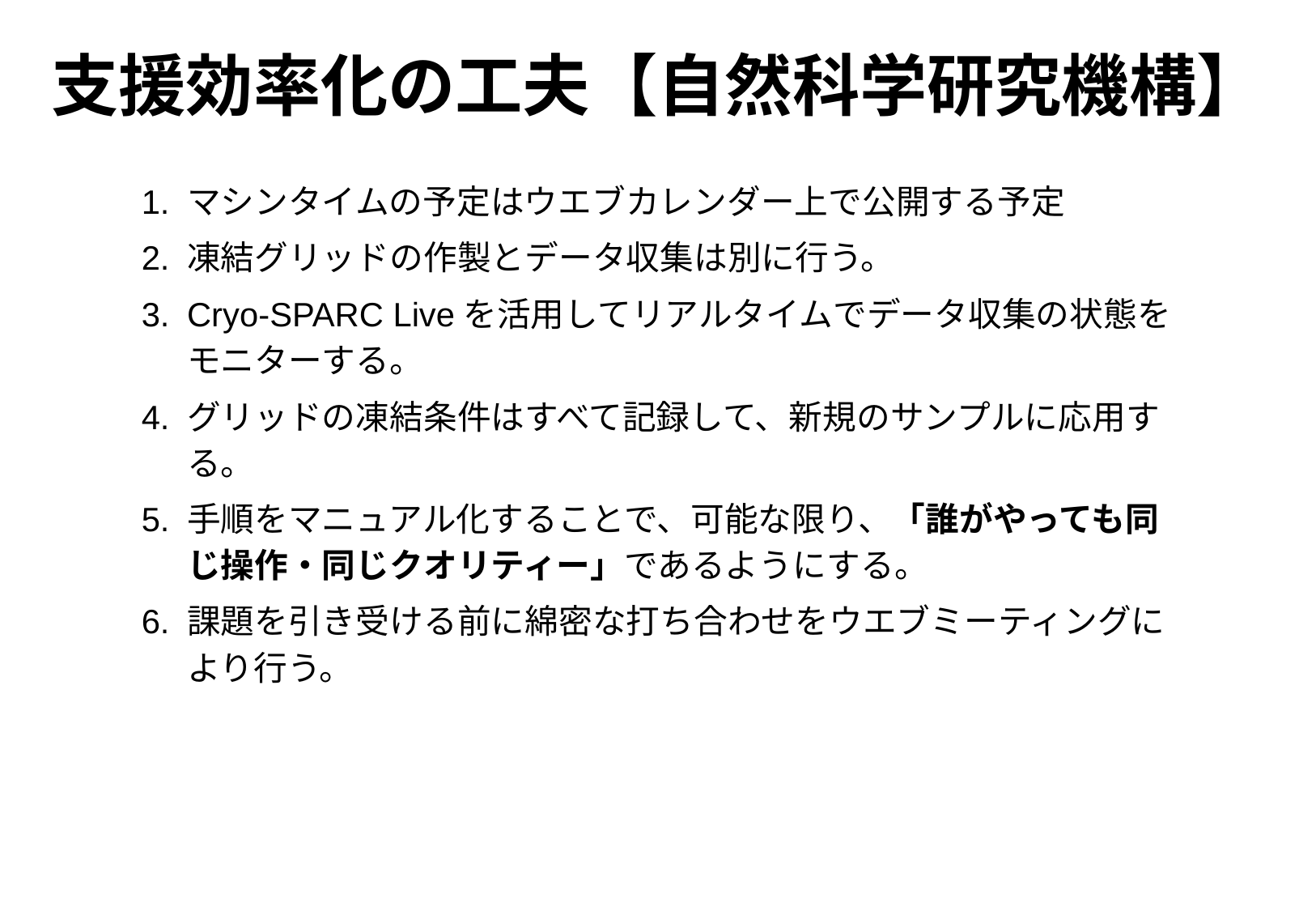

支援効率化の工夫【自然科学研究機構】
マシンタイムの予定はウエブカレンダー上で公開する予定
凍結グリッドの作製とデータ収集は別に行う。
Cryo-SPARC Liveを活用してリアルタイムでデータ収集の状態をモニターする。
グリッドの凍結条件はすべて記録して、新規のサンプルに応用する。
手順をマニュアル化することで、可能な限り、「誰がやっても同じ操作・同じクオリティー」であるようにする。
課題を引き受ける前に綿密な打ち合わせをウエブミーティングにより行う。